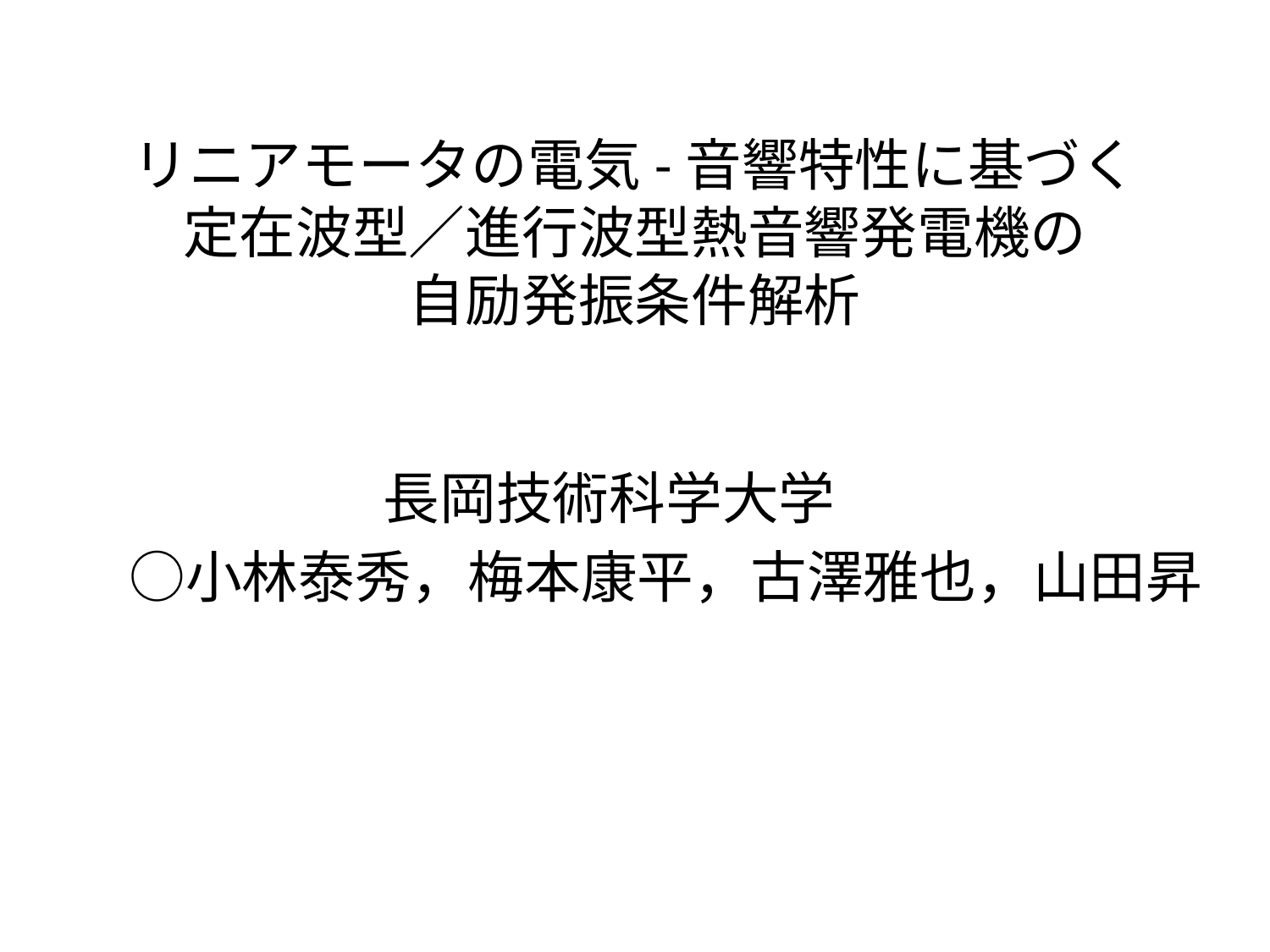

# リニアモータの電気-音響特性に基づく 定在波型／進行波型熱音響発電機の 自励発振条件解析
長岡技術科学大学
　○小林泰秀，梅本康平，古澤雅也，山田昇